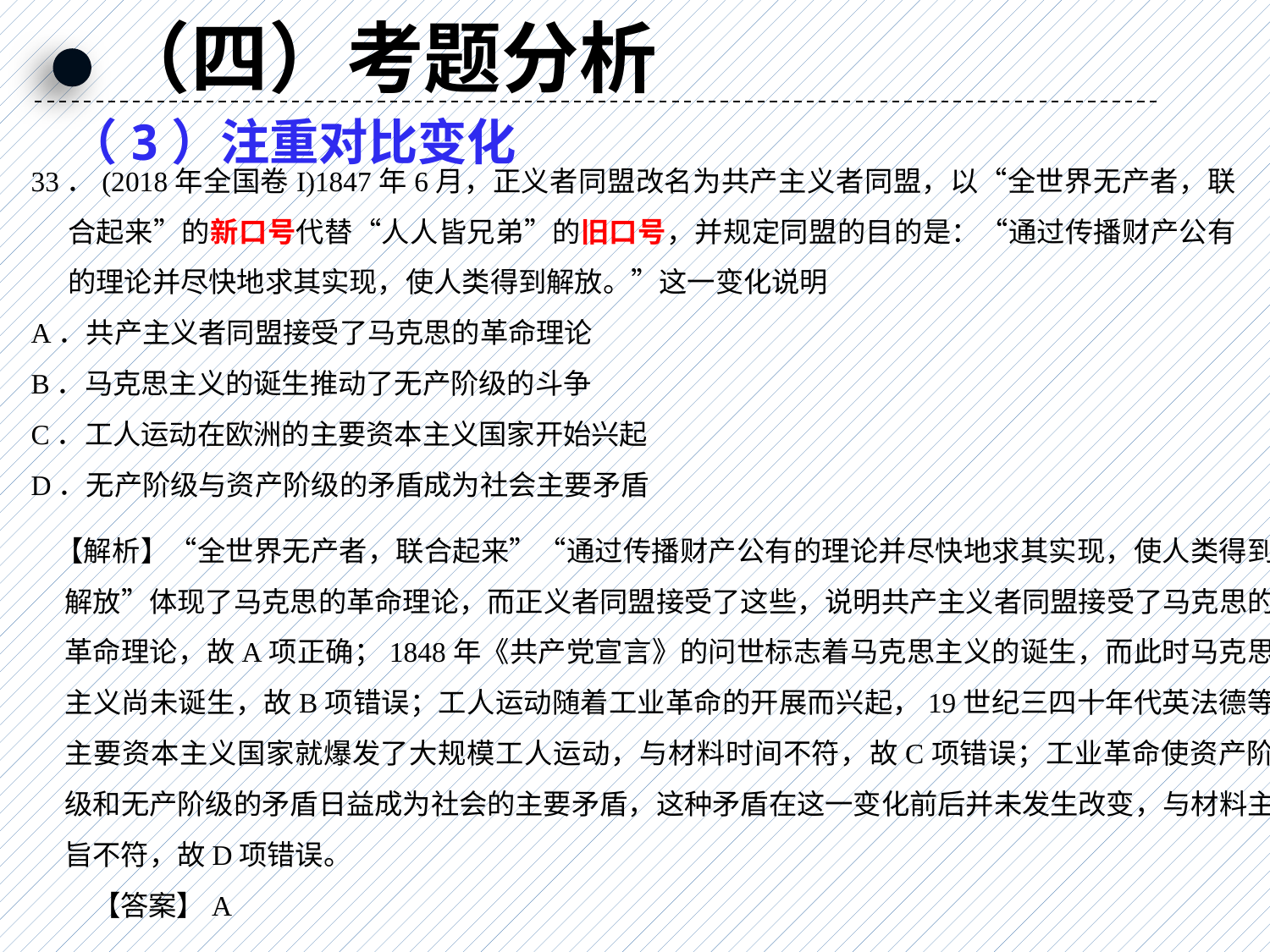

（四）考题分析

（3）注重对比变化
33．(2018年全国卷I)1847年6月，正义者同盟改名为共产主义者同盟，以“全世界无产者，联合起来”的新口号代替“人人皆兄弟”的旧口号，并规定同盟的目的是：“通过传播财产公有的理论并尽快地求其实现，使人类得到解放。”这一变化说明
A．共产主义者同盟接受了马克思的革命理论
B．马克思主义的诞生推动了无产阶级的斗争
C．工人运动在欧洲的主要资本主义国家开始兴起
D．无产阶级与资产阶级的矛盾成为社会主要矛盾
【解析】“全世界无产者，联合起来”“通过传播财产公有的理论并尽快地求其实现，使人类得到解放”体现了马克思的革命理论，而正义者同盟接受了这些，说明共产主义者同盟接受了马克思的革命理论，故A项正确；1848年《共产党宣言》的问世标志着马克思主义的诞生，而此时马克思主义尚未诞生，故B项错误；工人运动随着工业革命的开展而兴起，19世纪三四十年代英法德等主要资本主义国家就爆发了大规模工人运动，与材料时间不符，故C项错误；工业革命使资产阶级和无产阶级的矛盾日益成为社会的主要矛盾，这种矛盾在这一变化前后并未发生改变，与材料主旨不符，故D项错误。
【答案】A